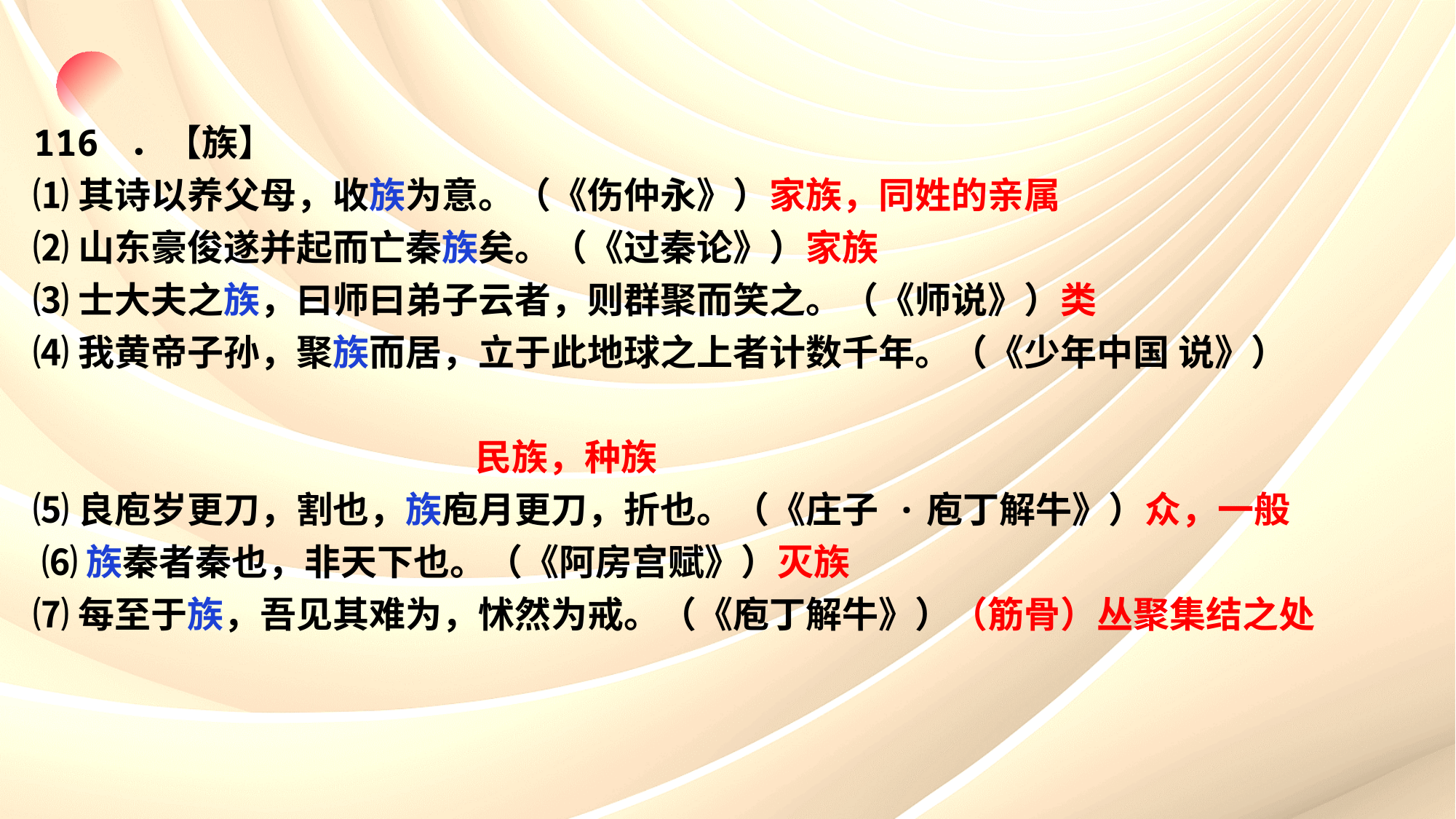

116 ．【族】
⑴其诗以养父母，收族为意。（《伤仲永》）家族，同姓的亲属
⑵山东豪俊遂并起而亡秦族矣。（《过秦论》）家族
⑶士大夫之族，曰师曰弟子云者，则群聚而笑之。（《师说》）类
⑷我黄帝子孙，聚族而居，立于此地球之上者计数千年。（《少年中国 说》）
                                                     民族，种族
⑸良庖岁更刀，割也，族庖月更刀，折也。（《庄子 ·庖丁解牛》）众，一般
 ⑹族秦者秦也，非天下也。（《阿房宫赋》）灭族
⑺每至于族，吾见其难为，怵然为戒。（《庖丁解牛》）（筋骨）丛聚集结之处